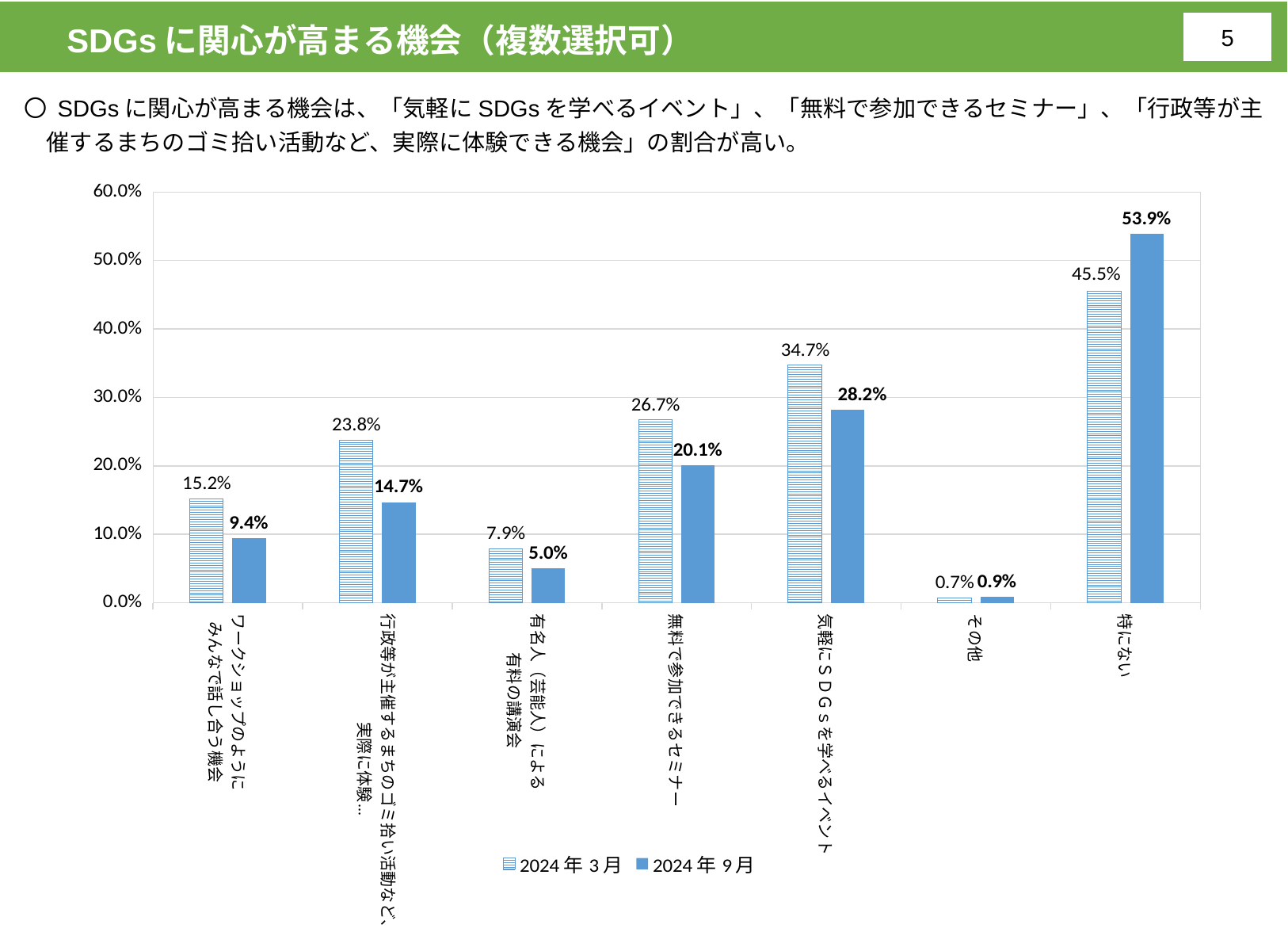

SDGsに関心が高まる機会（複数選択可）
5
〇 SDGsに関心が高まる機会は、「気軽にSDGsを学べるイベント」、「無料で参加できるセミナー」、「行政等が主催するまちのゴミ拾い活動など、実際に体験できる機会」の割合が高い。

### Chart

| Category | 2024年3月 | 2024年9月 |
|---|---|---|
| ワークショップのように
みんなで話し合う機会 | 15.2 | 9.4 |
| 行政等が主催するまちのゴミ拾い活動など、
実際に体験できる機会 | 23.8 | 14.7 |
| 有名人（芸能人）による
有料の講演会 | 7.9 | 5.0 |
| 無料で参加できるセミナー | 26.7 | 20.1 |
| 気軽にＳＤＧｓを学べるイベント | 34.7 | 28.2 |
| その他 | 0.7 | 0.9 |
| 特にない | 45.5 | 53.9 |